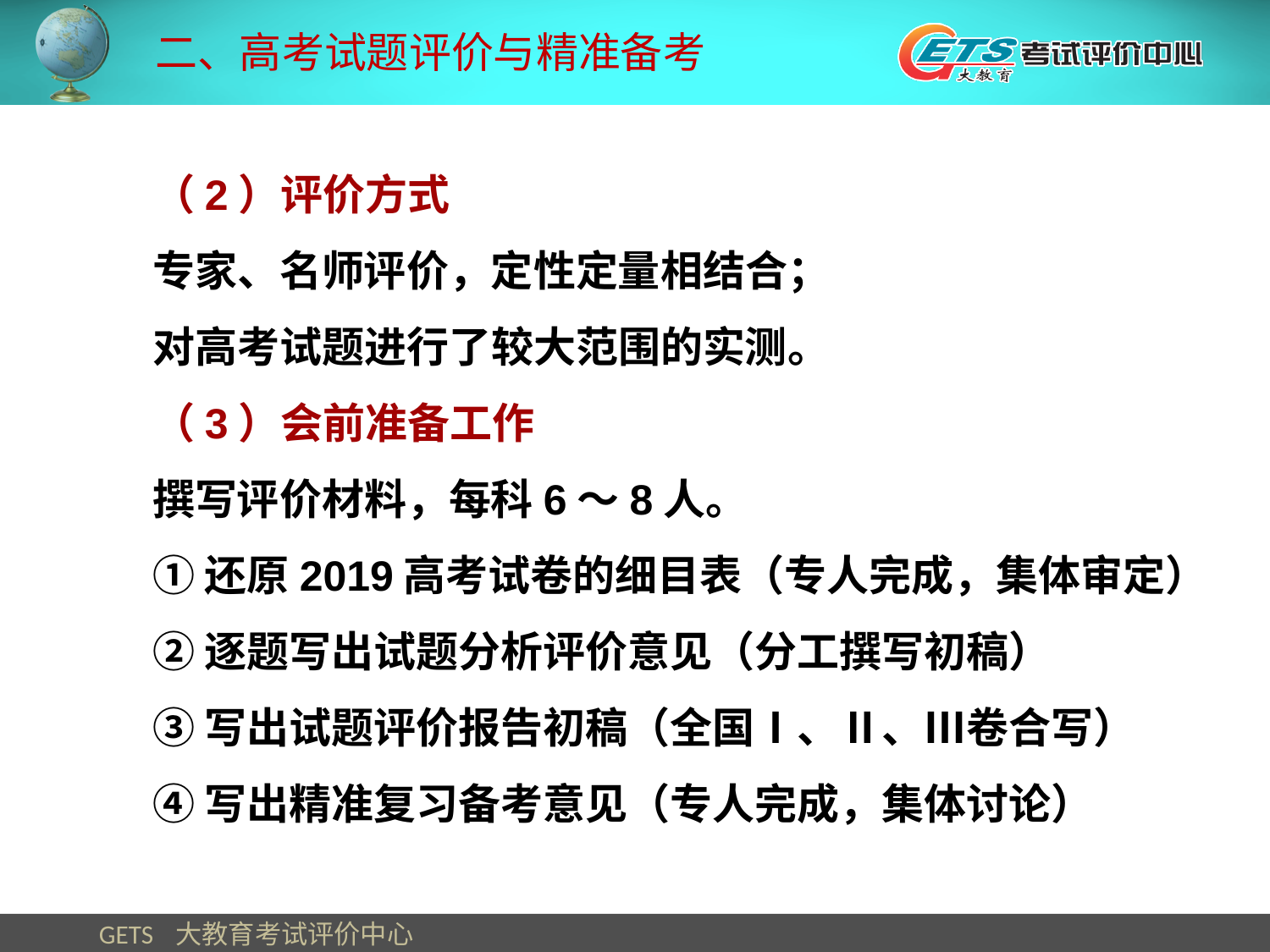

二、高考试题评价与精准备考
（2）评价方式
专家、名师评价，定性定量相结合；
对高考试题进行了较大范围的实测。
（3）会前准备工作
撰写评价材料，每科6～8人。
①还原2019高考试卷的细目表（专人完成，集体审定）
②逐题写出试题分析评价意见（分工撰写初稿）
③写出试题评价报告初稿（全国Ⅰ、Ⅱ、Ⅲ卷合写）
④写出精准复习备考意见（专人完成，集体讨论）